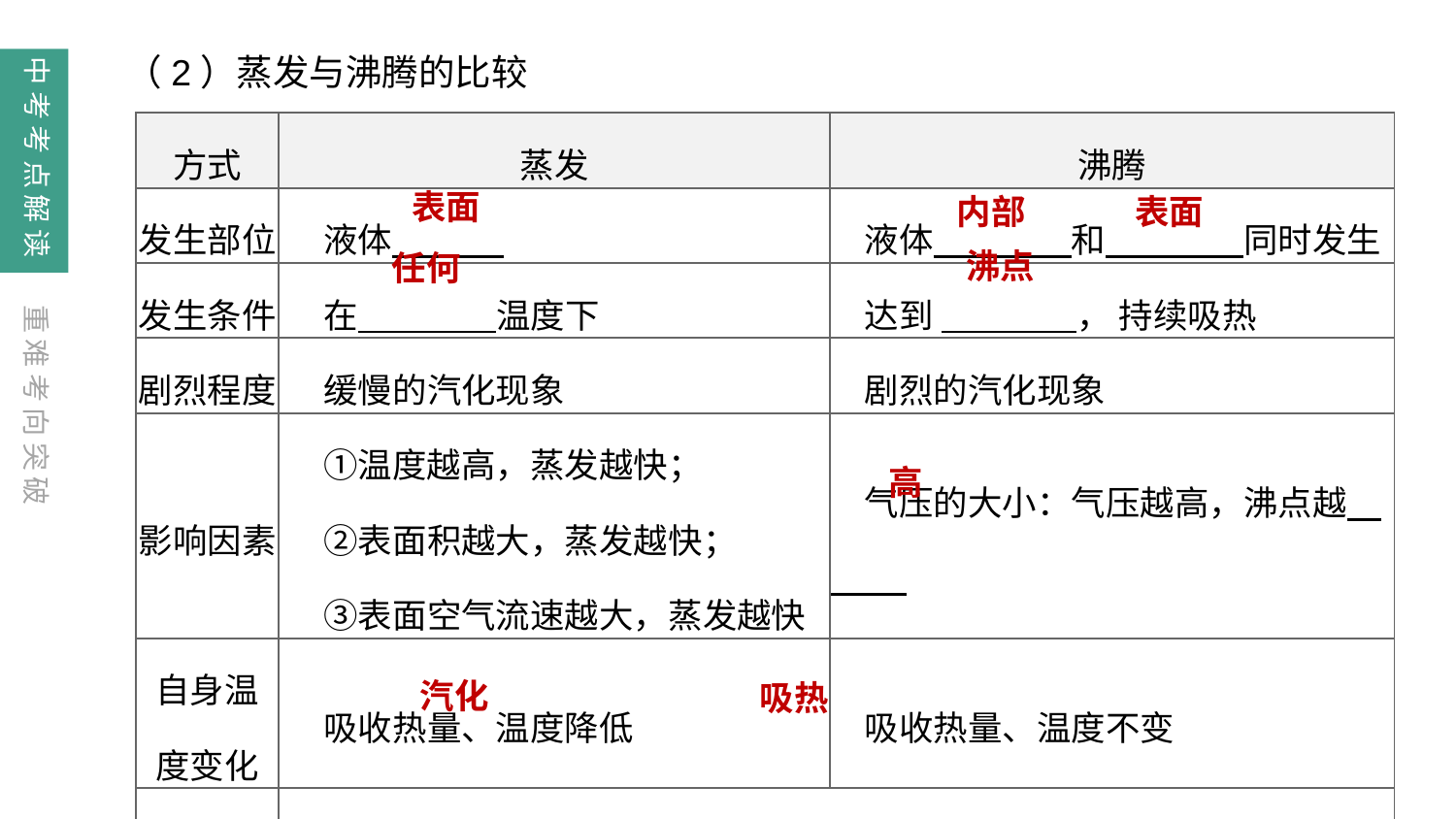

（2）蒸发与沸腾的比较
中考考点解读

| 方式 | 蒸发 | 沸腾 |
| --- | --- | --- |
| 发生部位 | 液体 | 液体　　　　和　　　　同时发生 |
| 发生条件 | 在　　　　温度下 | 达到 　 ， 持续吸热 |
| 剧烈程度 | 缓慢的汽化现象 | 剧烈的汽化现象 |
| 影响因素 | ①温度越高，蒸发越快； 　②表面积越大，蒸发越快； 　③表面空气流速越大，蒸发越快 | 气压的大小：气压越高，沸点越 |
| 自身温 度变化 | 吸收热量、温度降低 | 吸收热量、温度不变 |
| 相同点 | 都是　　　　现象，都需要 |  |
表面
内部
表面
沸点
任何
重难考向突破
高
汽化
吸热